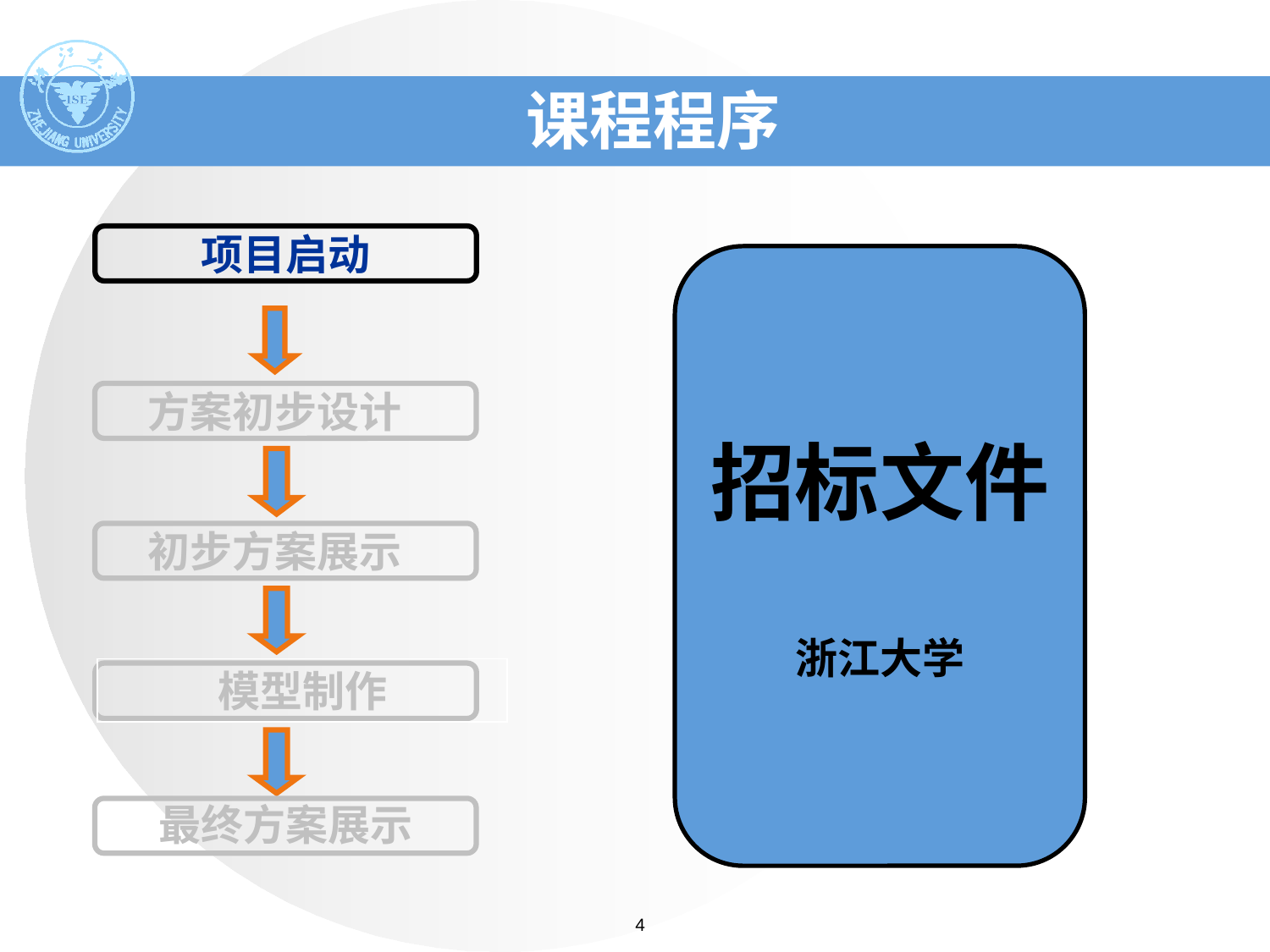

# 课程程序
项目启动

招标文件

浙江大学

方案初步设计

初步方案展示

模型制作

最终方案展示

4